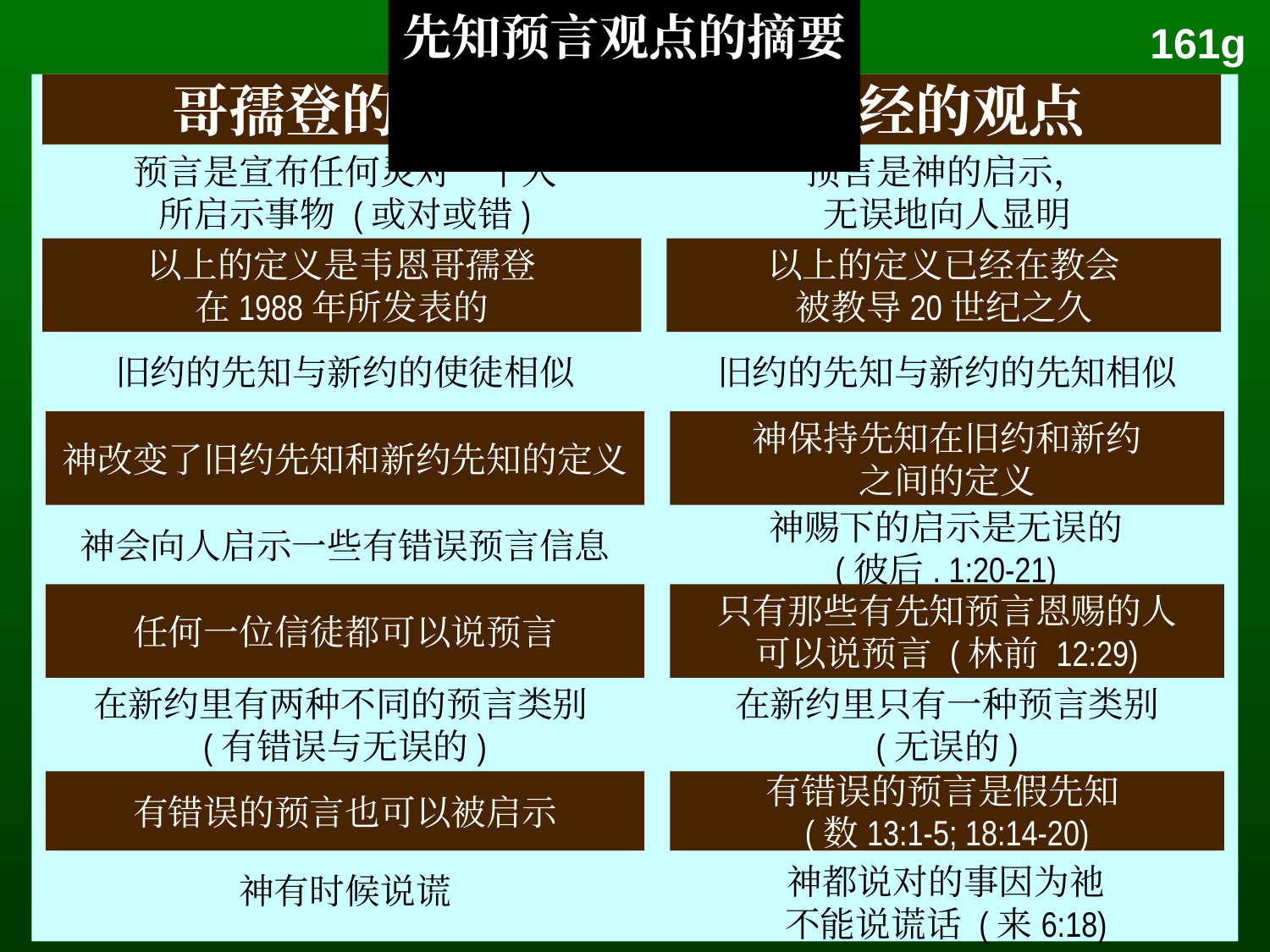

先知预言观点的摘要
161g

哥孺登的观点
圣经的观点

预言是宣布任何灵对一个人
所启示事物 (或对或错)

预言是神的启示，
无误地向人显明
以上的定义是韦恩哥孺登
在1988年所发表的
以上的定义已经在教会
被教导20世纪之久

旧约的先知与新约的使徒相似

旧约的先知与新约的先知相似
神改变了旧约先知和新约先知的定义
神保持先知在旧约和新约
之间的定义

神会向人启示一些有错误预言信息

神赐下的启示是无误的
(彼后. 1:20-21)
任何一位信徒都可以说预言
只有那些有先知预言恩赐的人
可以说预言 (林前 12:29)

在新约里有两种不同的预言类别
(有错误与无误的)

在新约里只有一种预言类别
(无误的)
有错误的预言也可以被启示
有错误的预言是假先知
(数13:1-5; 18:14-20)

神有时候说谎

神都说对的事因为祂
不能说谎话 (来6:18)